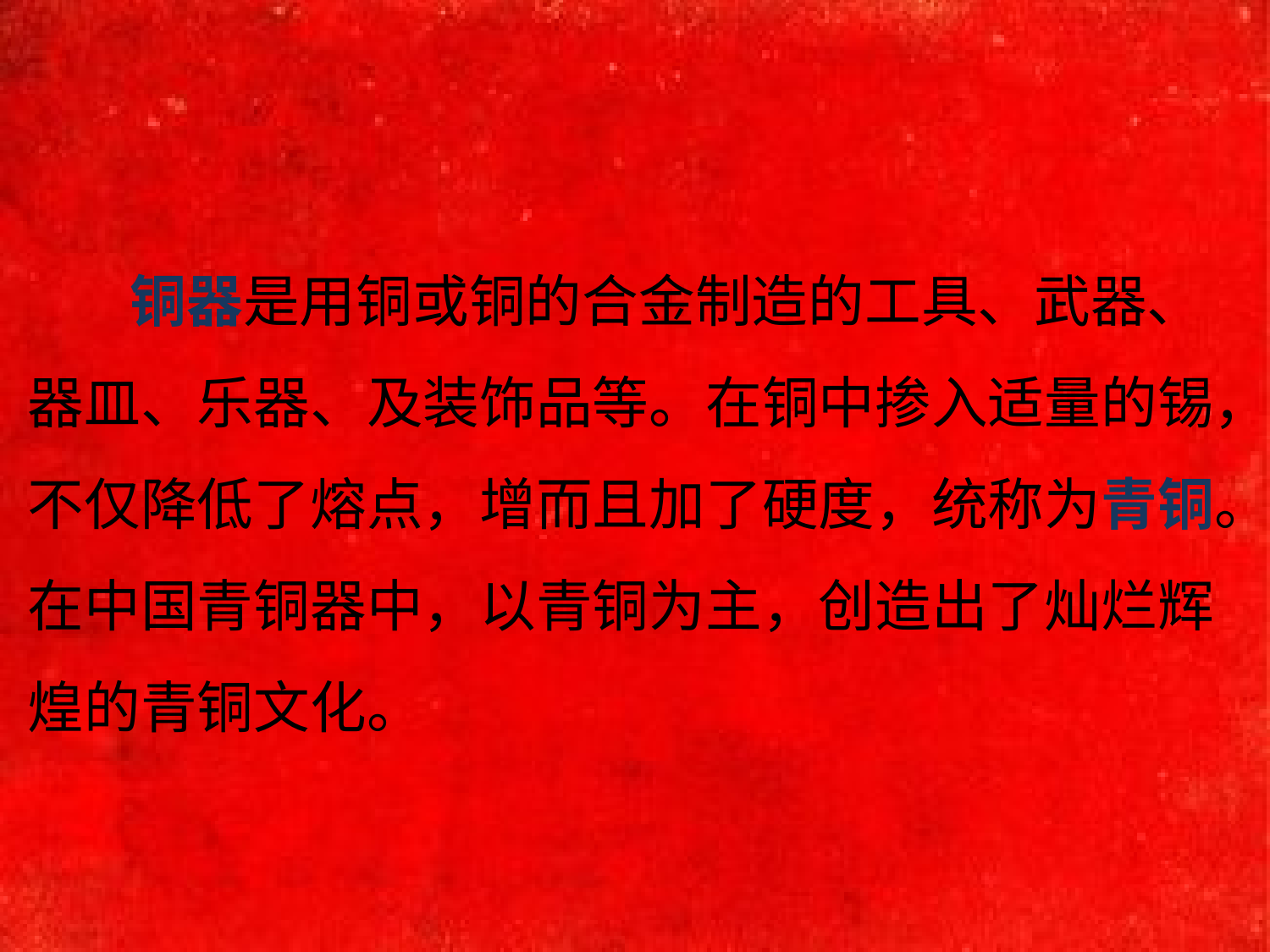

铜器是用铜或铜的合金制造的工具、武器、器皿、乐器、及装饰品等。在铜中掺入适量的锡，不仅降低了熔点，增而且加了硬度，统称为青铜。在中国青铜器中，以青铜为主，创造出了灿烂辉煌的青铜文化。